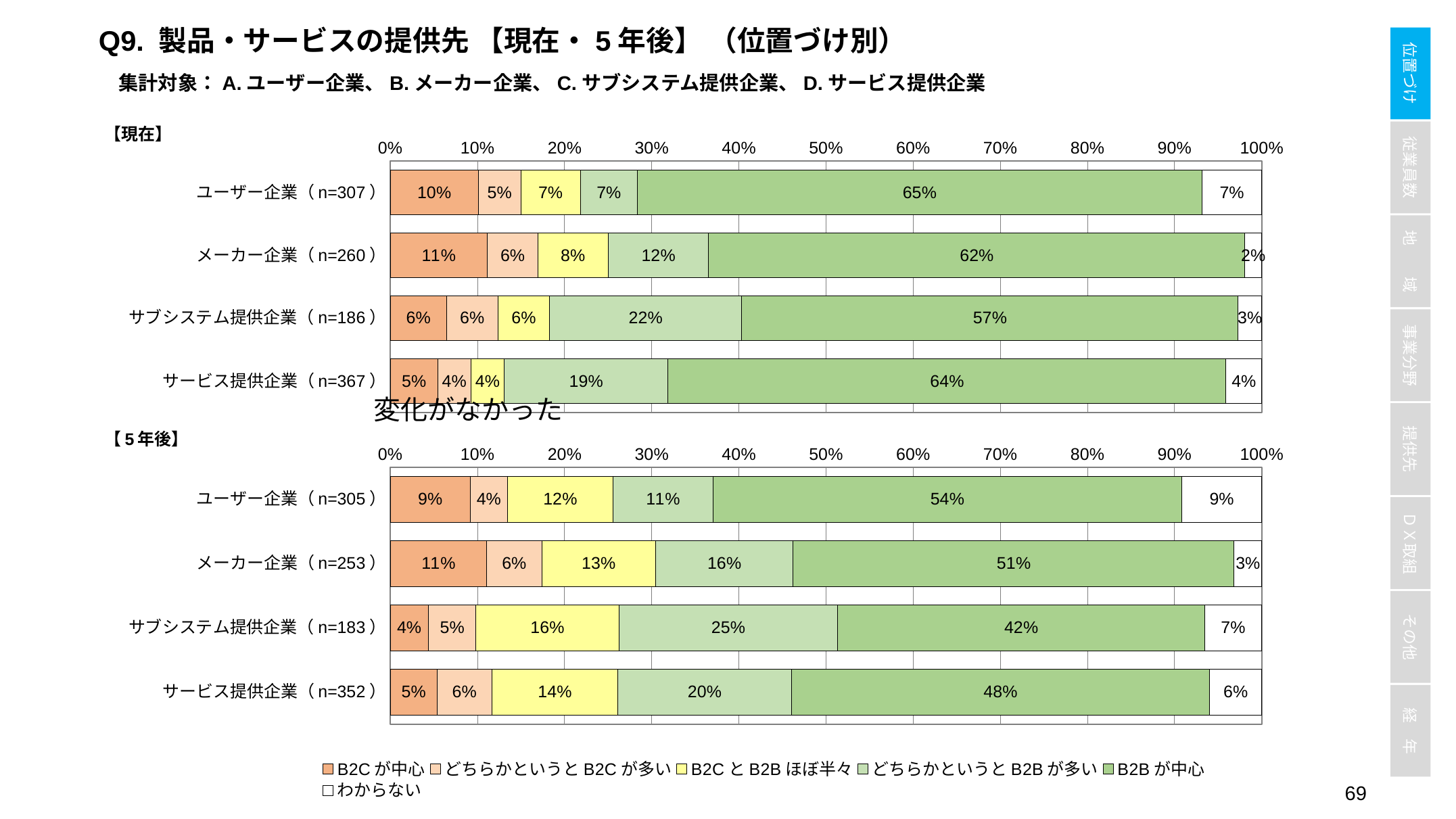

Q9. 製品・サービスの提供先 【現在・5年後】 （位置づけ別）
集計対象：A.ユーザー企業、B.メーカー企業、C.サブシステム提供企業、D.サービス提供企業

### Chart

| Category | B2Cが中心 | どちらかというとB2Cが多い | B2CとB2Bほぼ半々 | どちらかというとB2Bが多い | B2Bが中心 | わからない |
|---|---|---|---|---|---|---|
| ユーザー企業（n=307） | 0.10097719869706841 | 0.048859934853420196 | 0.06840390879478828 | 0.06514657980456026 | 0.6482084690553745 | 0.06840390879478828 |
| メーカー企業（n=260） | 0.11153846153846154 | 0.057692307692307696 | 0.08076923076923077 | 0.11538461538461539 | 0.6153846153846154 | 0.019230769230769232 |
| サブシステム提供企業（n=186） | 0.06451612903225806 | 0.05913978494623656 | 0.05913978494623656 | 0.22043010752688172 | 0.5698924731182796 | 0.026881720430107527 |
| サービス提供企業（n=367） | 0.05449591280653951 | 0.03814713896457766 | 0.03814713896457766 | 0.1880108991825613 | 0.6403269754768393 | 0.04087193460490463 |
変化がなかった

### Chart

| Category | B2Cが中心 | どちらかというとB2Cが多い | B2CとB2Bほぼ半々 | どちらかというとB2Bが多い | B2Bが中心 | わからない |
|---|---|---|---|---|---|---|
| ユーザー企業（n=305） | 0.09180327868852459 | 0.04262295081967213 | 0.12131147540983607 | 0.11475409836065574 | 0.5377049180327869 | 0.09180327868852459 |
| メーカー企業（n=253） | 0.11067193675889328 | 0.06324110671936758 | 0.13043478260869565 | 0.15810276679841898 | 0.5059288537549407 | 0.03162055335968379 |
| サブシステム提供企業（n=183） | 0.04371584699453552 | 0.0546448087431694 | 0.16393442622950818 | 0.25136612021857924 | 0.4207650273224044 | 0.06557377049180328 |
| サービス提供企業（n=352） | 0.05397727272727273 | 0.0625 | 0.14488636363636365 | 0.19886363636363635 | 0.48011363636363635 | 0.05965909090909091 |
69